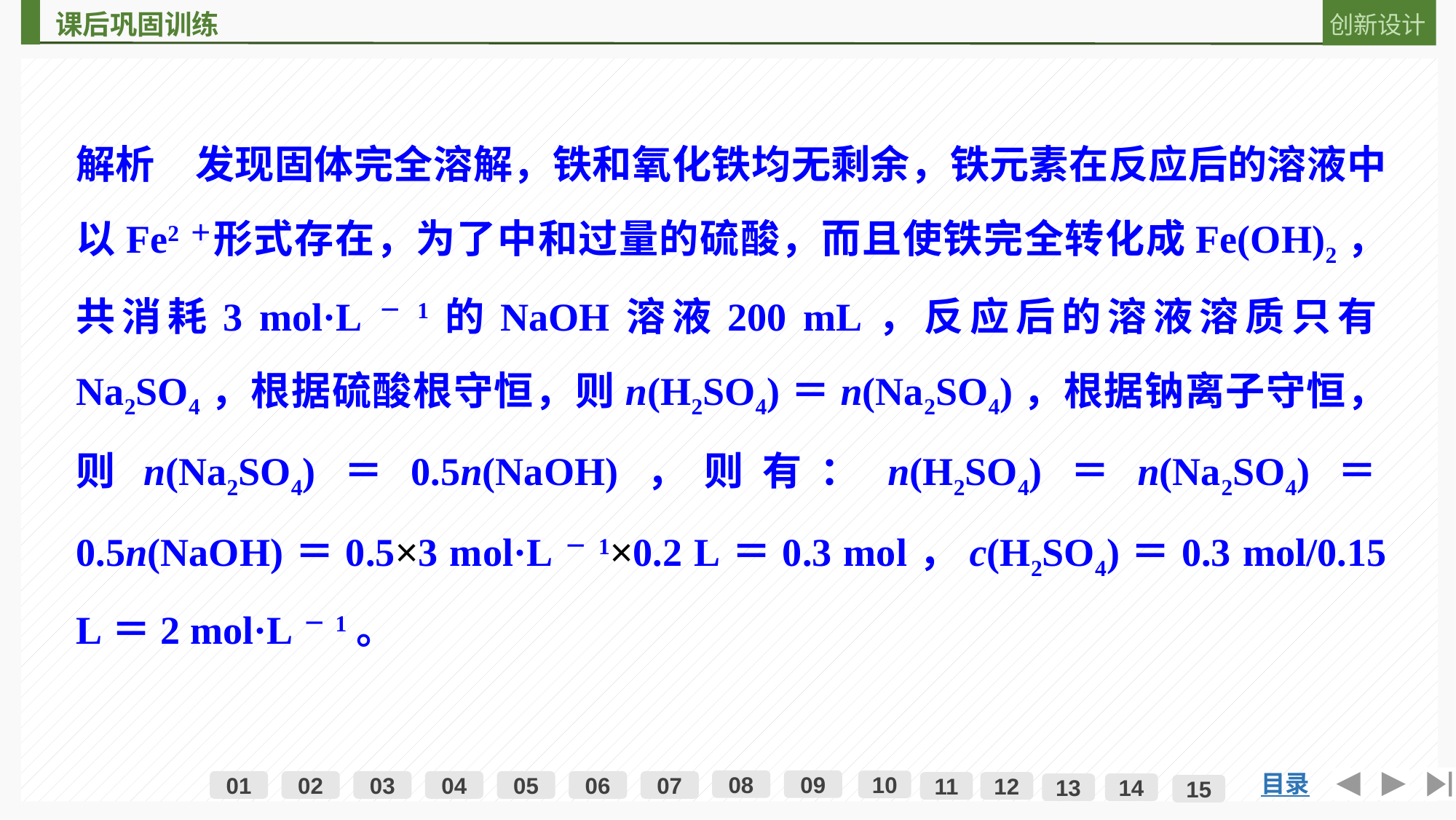

解析　发现固体完全溶解，铁和氧化铁均无剩余，铁元素在反应后的溶液中以Fe2＋形式存在，为了中和过量的硫酸，而且使铁完全转化成Fe(OH)2，共消耗3 mol·L－1的NaOH溶液200 mL，反应后的溶液溶质只有Na2SO4，根据硫酸根守恒，则n(H2SO4)＝n(Na2SO4)，根据钠离子守恒，则n(Na2SO4)＝0.5n(NaOH)，则有：n(H2SO4)＝n(Na2SO4)＝0.5n(NaOH)＝0.5×3 mol·L－1×0.2 L＝0.3 mol，c(H2SO4)＝0.3 mol/0.15 L＝2 mol·L－1。